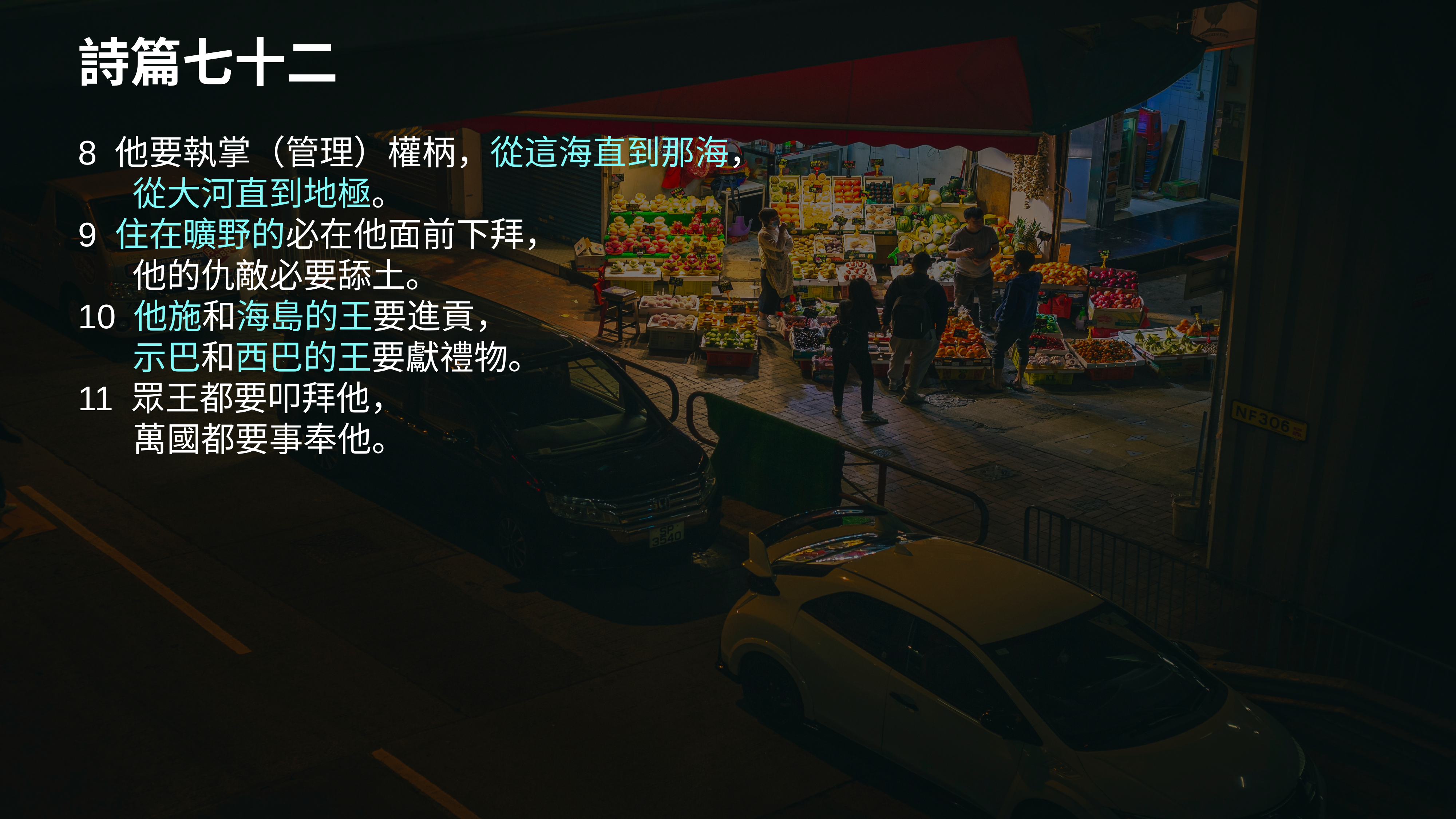

# 詩篇七十二
8 他要執掌（管理）權柄，從這海直到那海，
	從大河直到地極。
9 住在曠野的必在他面前下拜，
	他的仇敵必要舔土。
10 他施和海島的王要進貢，
	示巴和西巴的王要獻禮物。
11 眾王都要叩拜他，
	萬國都要事奉他。